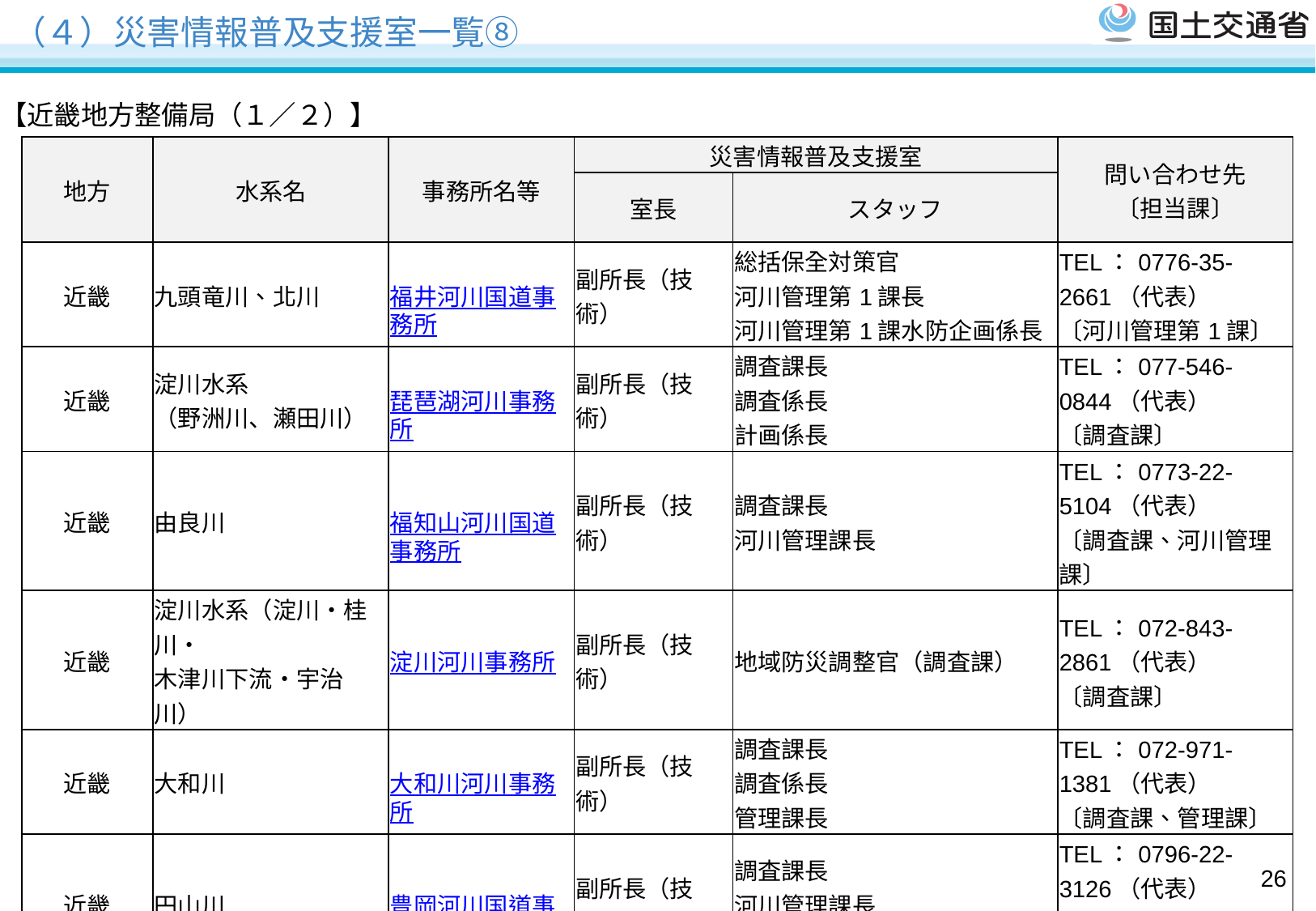

# （４）災害情報普及支援室一覧⑧
【近畿地方整備局（１／２）】
| 地方 | 水系名 | 事務所名等 | 災害情報普及支援室 |  | 問い合わせ先 〔担当課〕 |
| --- | --- | --- | --- | --- | --- |
|  |  |  | 室長 | スタッフ |  |
| 近畿 | 九頭竜川、北川 | 福井河川国道事務所 | 副所長（技術） | 総括保全対策官 河川管理第1課長 河川管理第1課水防企画係長 | TEL：0776-35-2661（代表） 〔河川管理第1課〕 |
| 近畿 | 淀川水系 （野洲川、瀬田川） | 琵琶湖河川事務所 | 副所長（技術） | 調査課長 調査係長 計画係長 | TEL：077-546-0844（代表） 〔調査課〕 |
| 近畿 | 由良川 | 福知山河川国道事務所 | 副所長（技術） | 調査課長 河川管理課長 | TEL：0773-22-5104（代表） 〔調査課、河川管理課〕 |
| 近畿 | 淀川水系（淀川・桂川・ 木津川下流・宇治川） | 淀川河川事務所 | 副所長（技術） | 地域防災調整官（調査課） | TEL：072-843-2861（代表） 〔調査課〕 |
| 近畿 | 大和川 | 大和川河川事務所 | 副所長（技術） | 調査課長 調査係長 管理課長 | TEL：072-971-1381（代表） 〔調査課、管理課〕 |
| 近畿 | 円山川 | 豊岡河川国道事務所 | 副所長（技術） | 調査課長 河川管理課長 調査課　専門職 | TEL：0796-22-3126（代表） 〔調査課、河川管理課〕 |
26